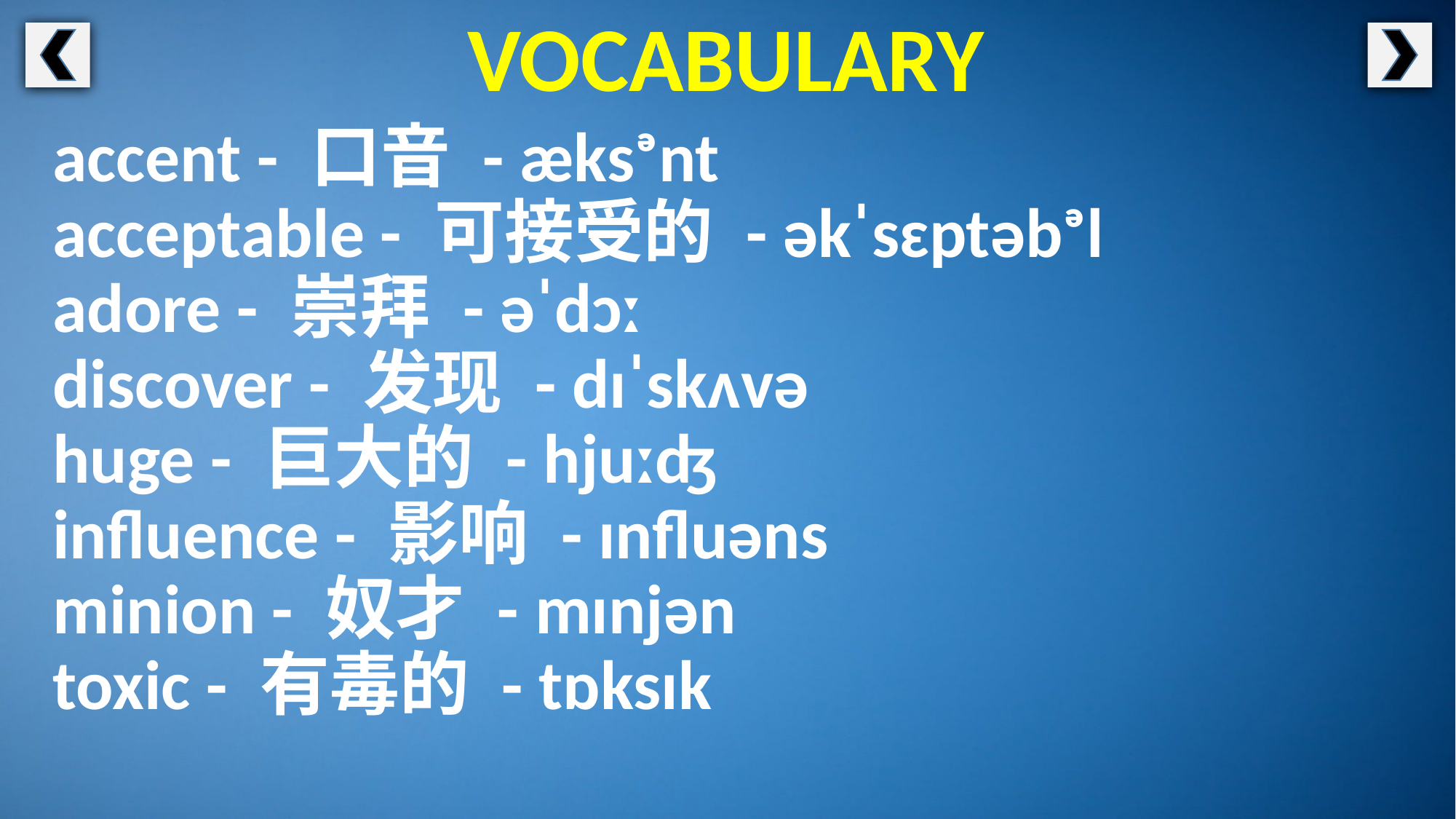

VOCABULARY
accent - 口音 - æksᵊnt
acceptable - 可接受的 - əkˈsɛptəbᵊl
adore - 崇拜 - əˈdɔː
discover - 发现 - dɪˈskʌvə
huge - 巨大的 - hjuːʤ
influence - 影响 - ɪnfluəns
minion - 奴才 - mɪnjən
toxic - 有毒的 - tɒksɪk